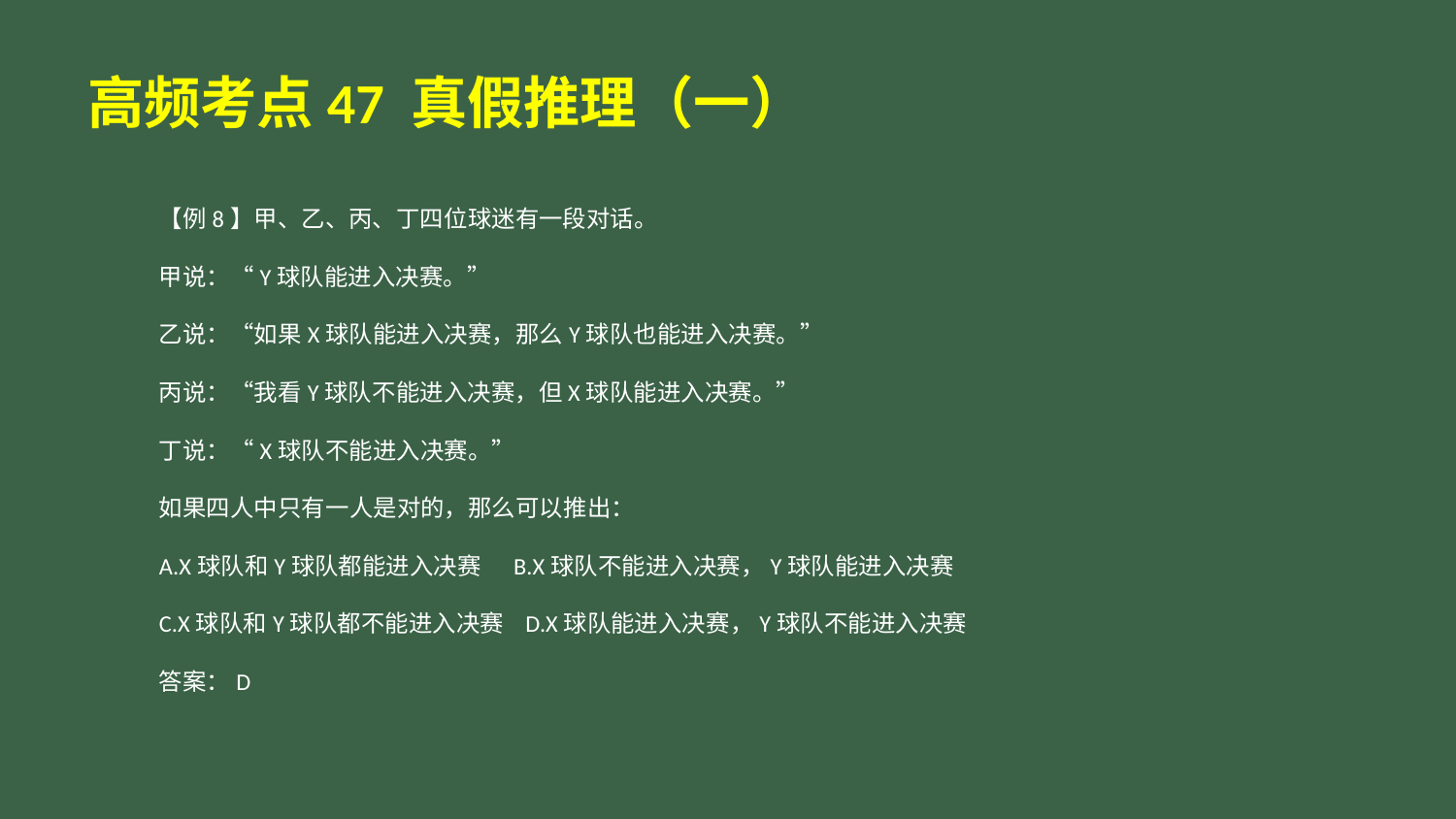

# 高频考点47 真假推理（一）
【例8】甲、乙、丙、丁四位球迷有一段对话。
甲说：“Y球队能进入决赛。”
乙说：“如果X球队能进入决赛，那么Y球队也能进入决赛。”
丙说：“我看Y球队不能进入决赛，但X球队能进入决赛。”
丁说：“X球队不能进入决赛。”
如果四人中只有一人是对的，那么可以推出：
A.X球队和Y球队都能进入决赛     B.X球队不能进入决赛，Y球队能进入决赛
C.X球队和Y球队都不能进入决赛   D.X球队能进入决赛，Y球队不能进入决赛
答案：D